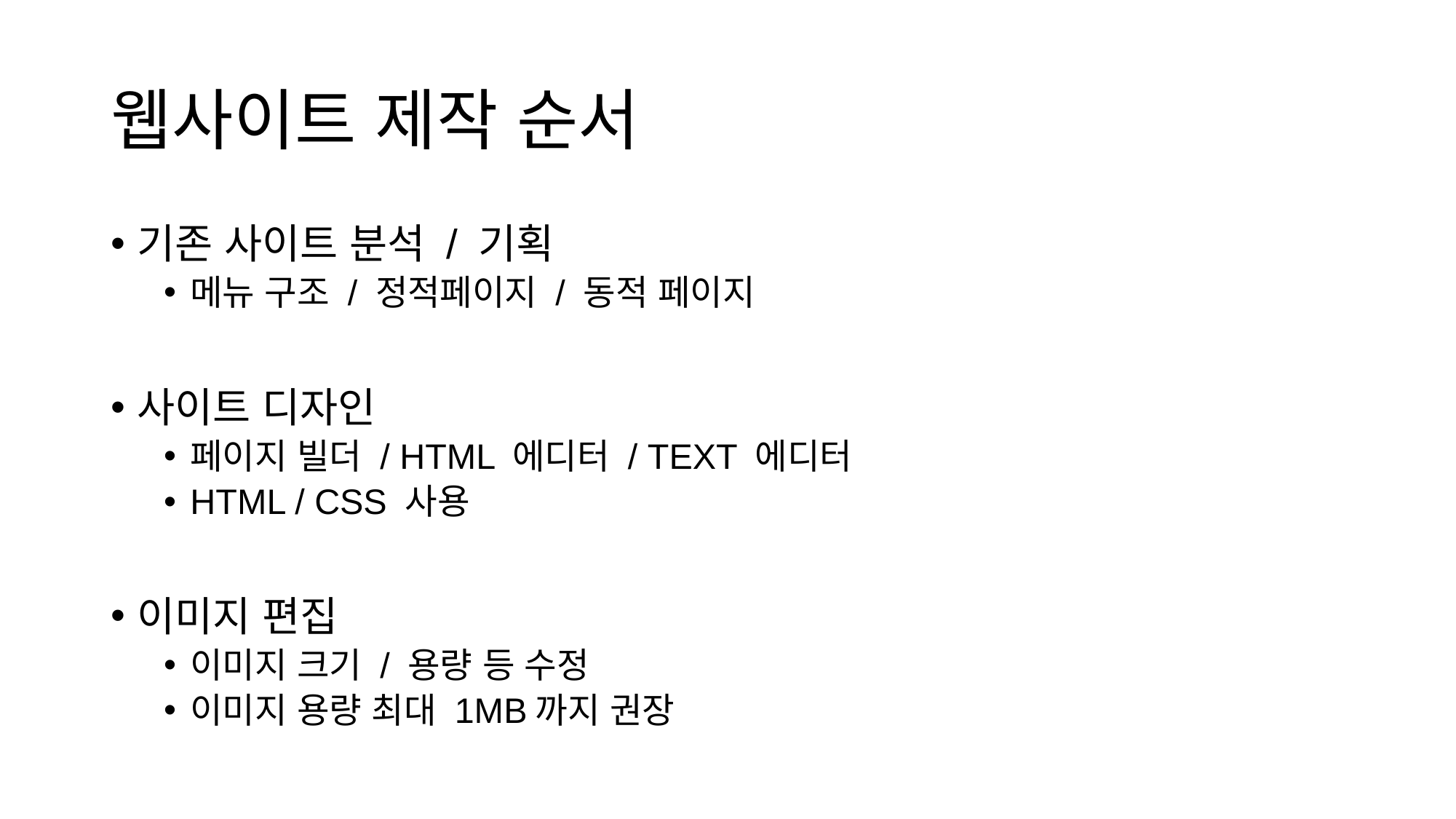

# 웹사이트 제작 순서
기존 사이트 분석 / 기획
메뉴 구조 / 정적페이지 / 동적 페이지

사이트 디자인
페이지 빌더 / HTML 에디터 / TEXT 에디터
HTML / CSS 사용

이미지 편집
이미지 크기 / 용량 등 수정
이미지 용량 최대 1MB까지 권장